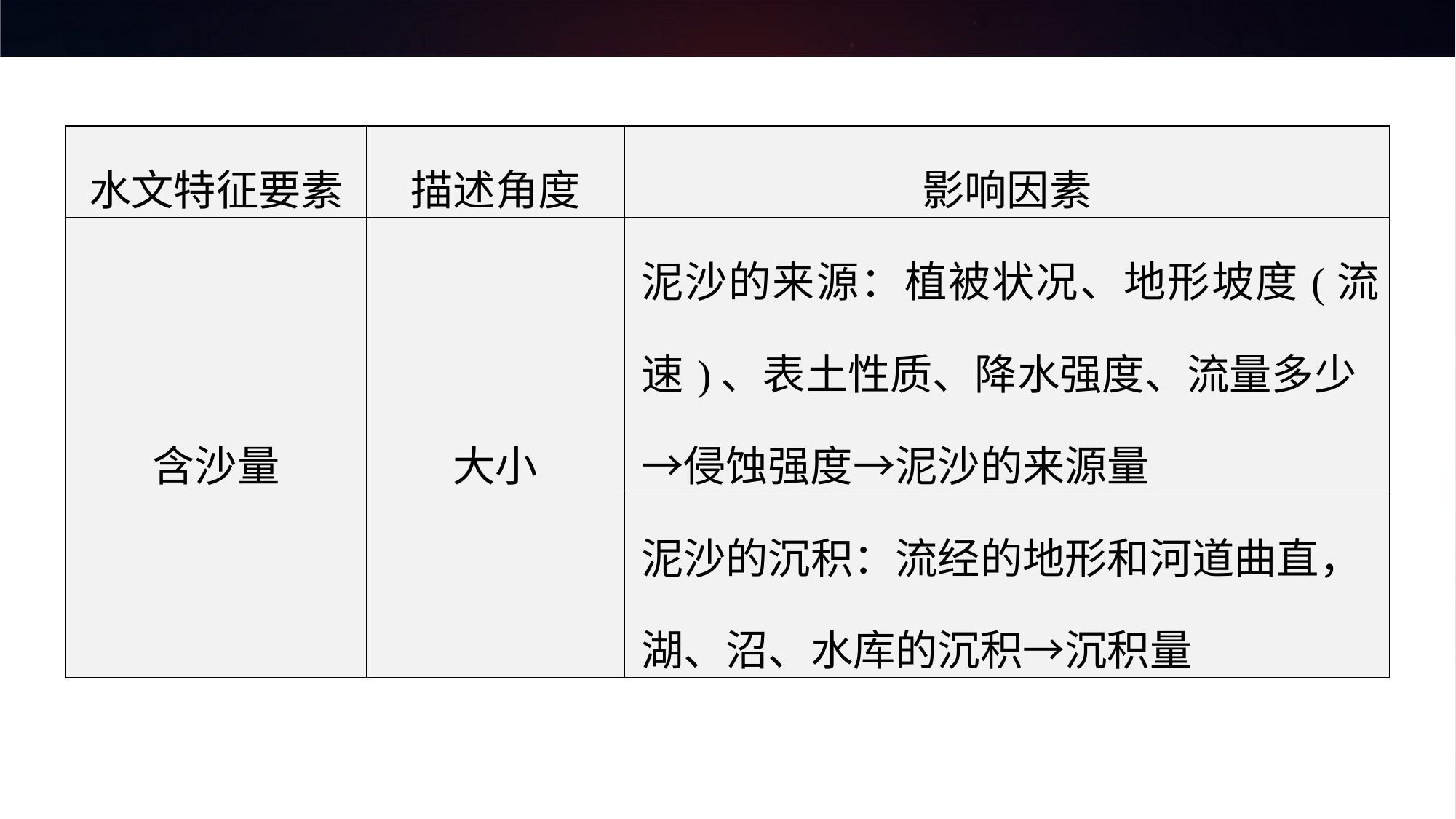

| 水文特征要素 | 描述角度 | 影响因素 |
| --- | --- | --- |
| 含沙量 | 大小 | 泥沙的来源：植被状况、地形坡度(流速)、表土性质、降水强度、流量多少→侵蚀强度→泥沙的来源量 |
|  |  | 泥沙的沉积：流经的地形和河道曲直，湖、沼、水库的沉积→沉积量 |